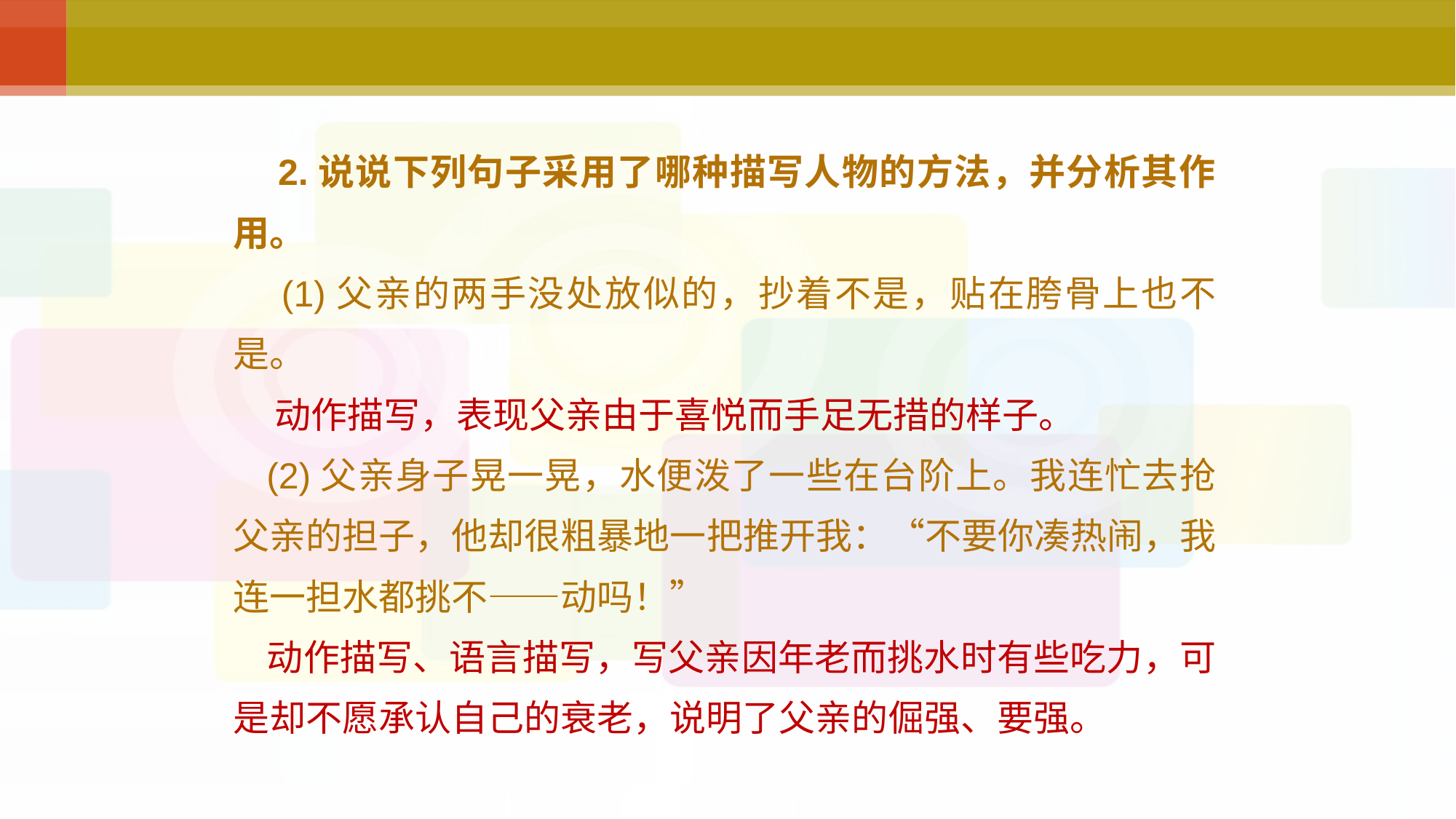

2.说说下列句子采用了哪种描写人物的方法，并分析其作用。
    (1)父亲的两手没处放似的，抄着不是，贴在胯骨上也不是。
    动作描写，表现父亲由于喜悦而手足无措的样子。
   (2)父亲身子晃一晃，水便泼了一些在台阶上。我连忙去抢父亲的担子，他却很粗暴地一把推开我：“不要你凑热闹，我连一担水都挑不——动吗！”
   动作描写、语言描写，写父亲因年老而挑水时有些吃力，可是却不愿承认自己的衰老，说明了父亲的倔强、要强。